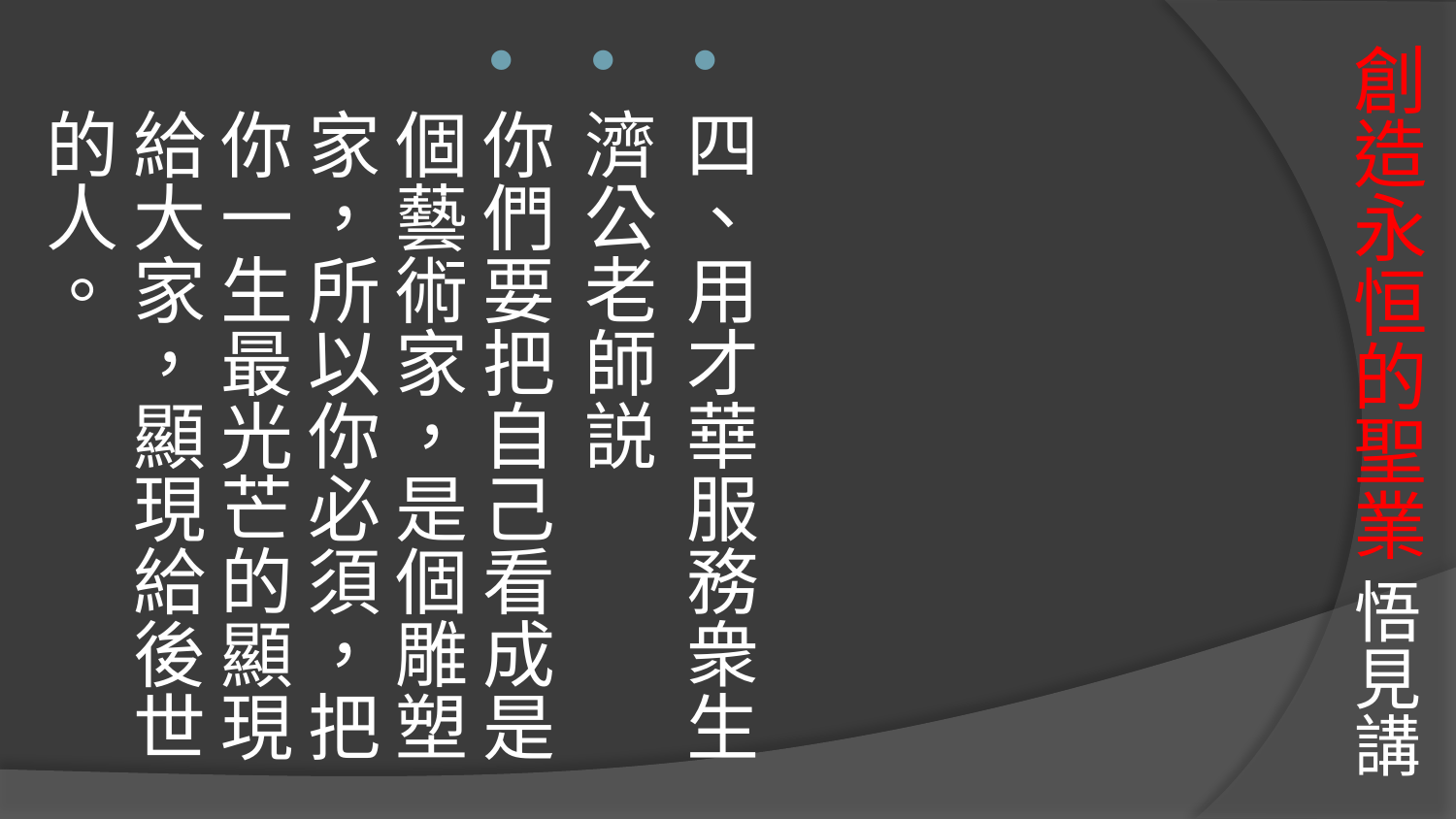

四、用才華服務衆生
濟公老師説
你們要把自己看成是個藝術家，是個雕塑家，所以你必須，把你一生最光芒的顯現給大家，顯現給後世的人。
# 創造永恒的聖業 悟見講